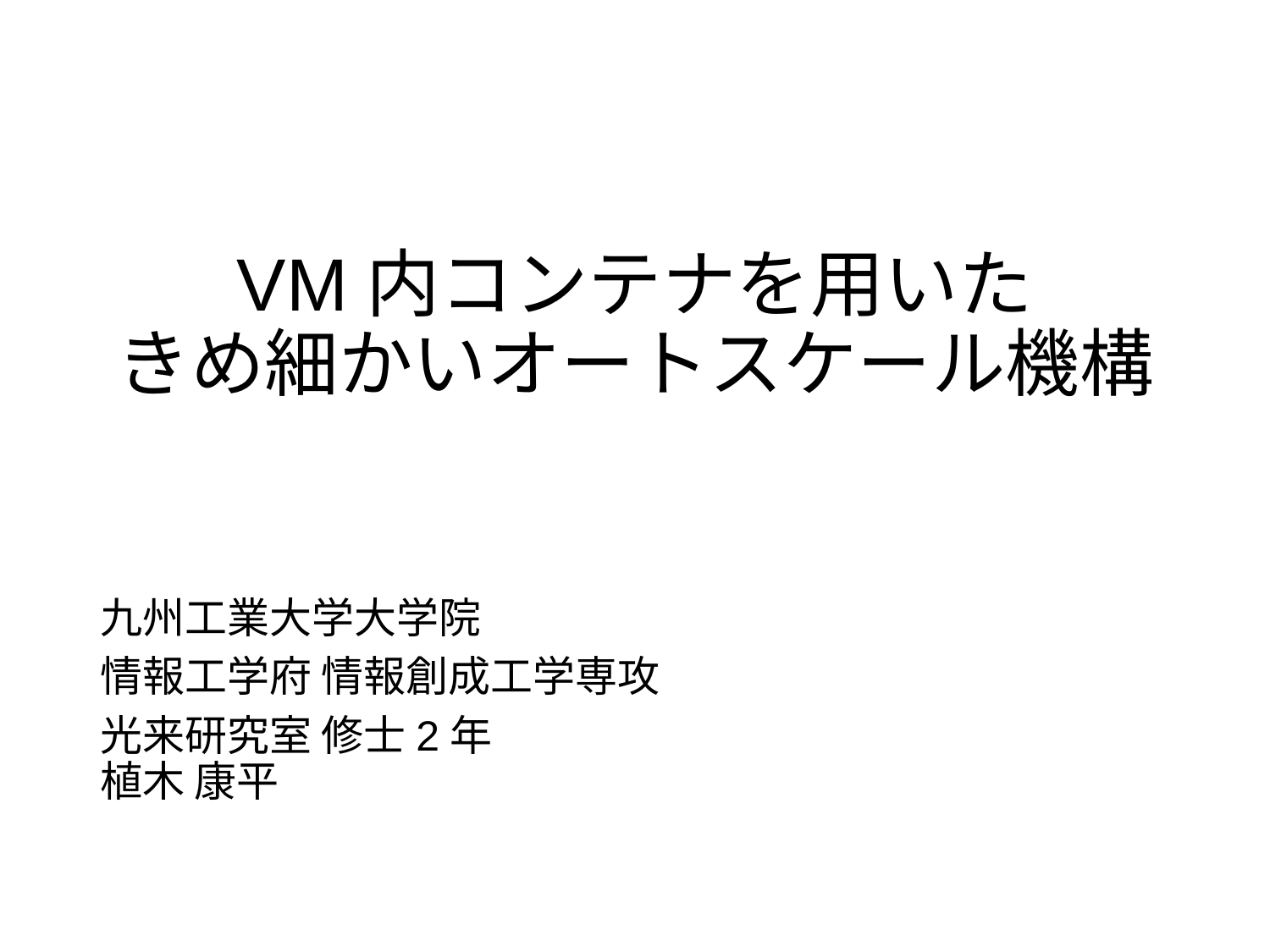

# VM内コンテナを用いた きめ細かいオートスケール機構
九州工業大学大学院
情報工学府 情報創成工学専攻
光来研究室 修士2年
植木 康平